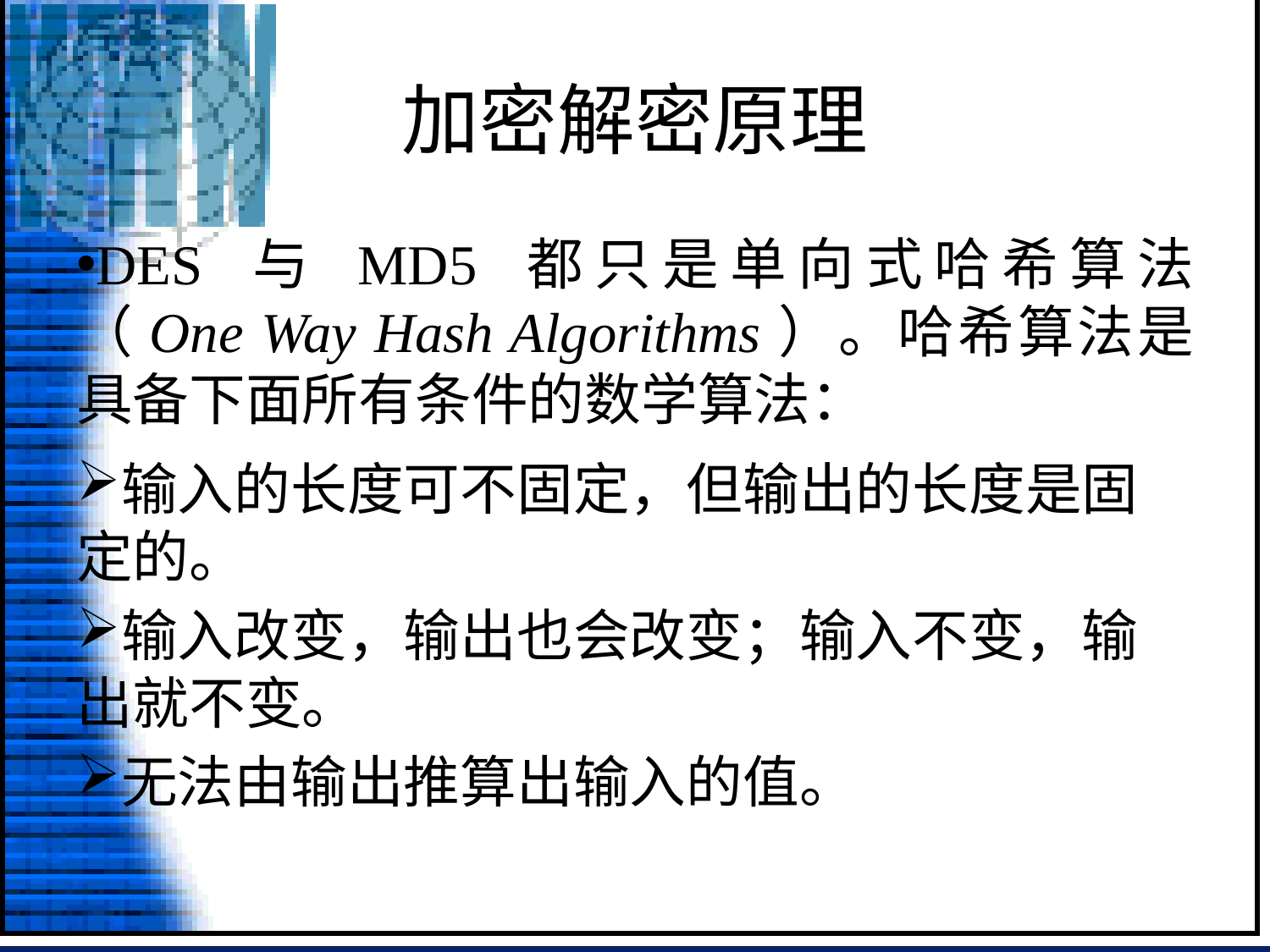

# 加密解密原理
DES 与 MD5 都只是单向式哈希算法 （One Way Hash Algorithms）。哈希算法是具备下面所有条件的数学算法：
输入的长度可不固定，但输出的长度是固定的。
输入改变，输出也会改变；输入不变，输出就不变。
无法由输出推算出输入的值。